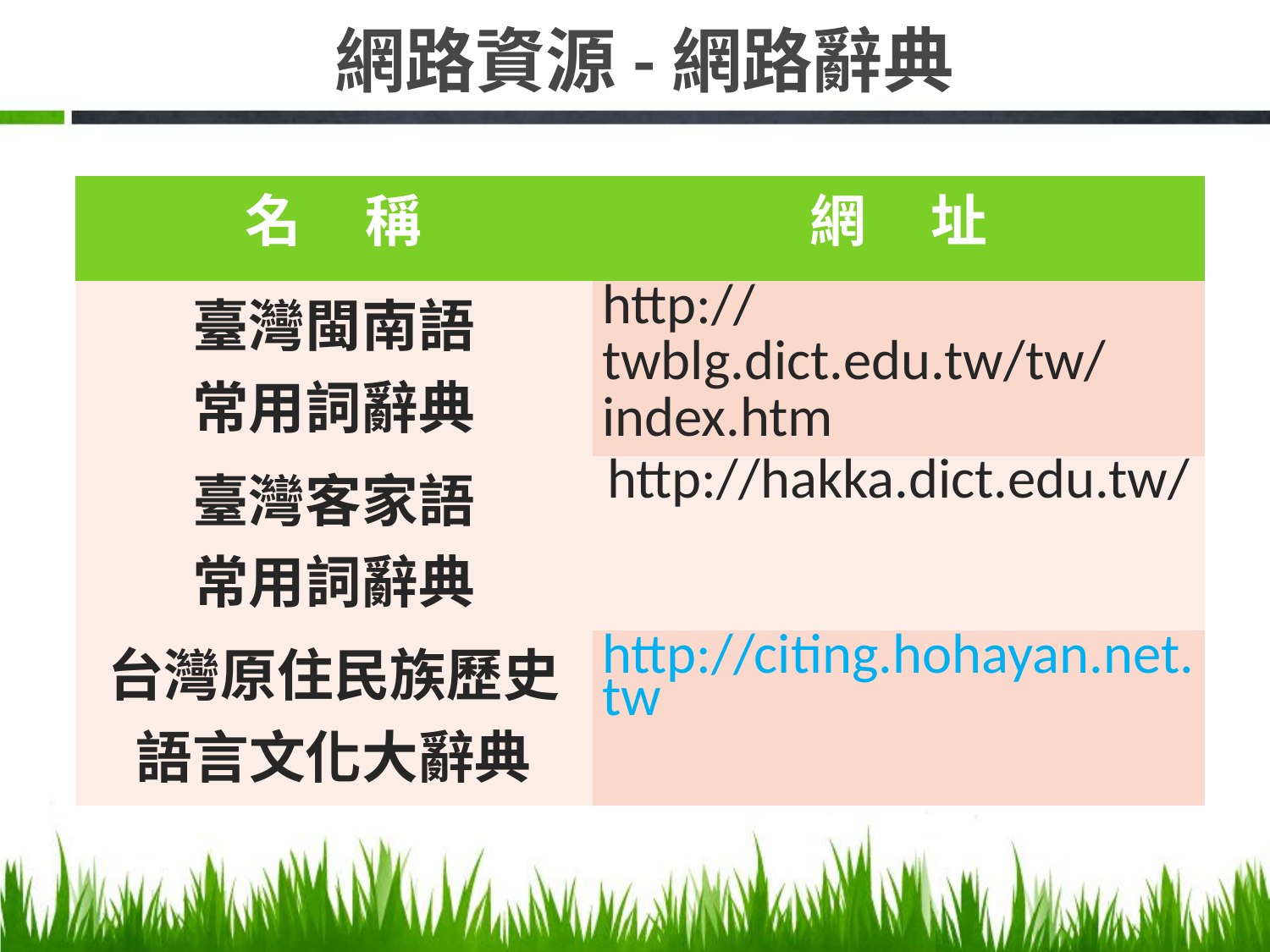

# 網路資源-網路辭典
| 名 稱 | 網 址 |
| --- | --- |
| 臺灣閩南語 常用詞辭典 | http://twblg.dict.edu.tw/tw/index.htm |
| 臺灣客家語 常用詞辭典 | http://hakka.dict.edu.tw/ |
| 台灣原住民族歷史語言文化大辭典 | http://citing.hohayan.net.tw |